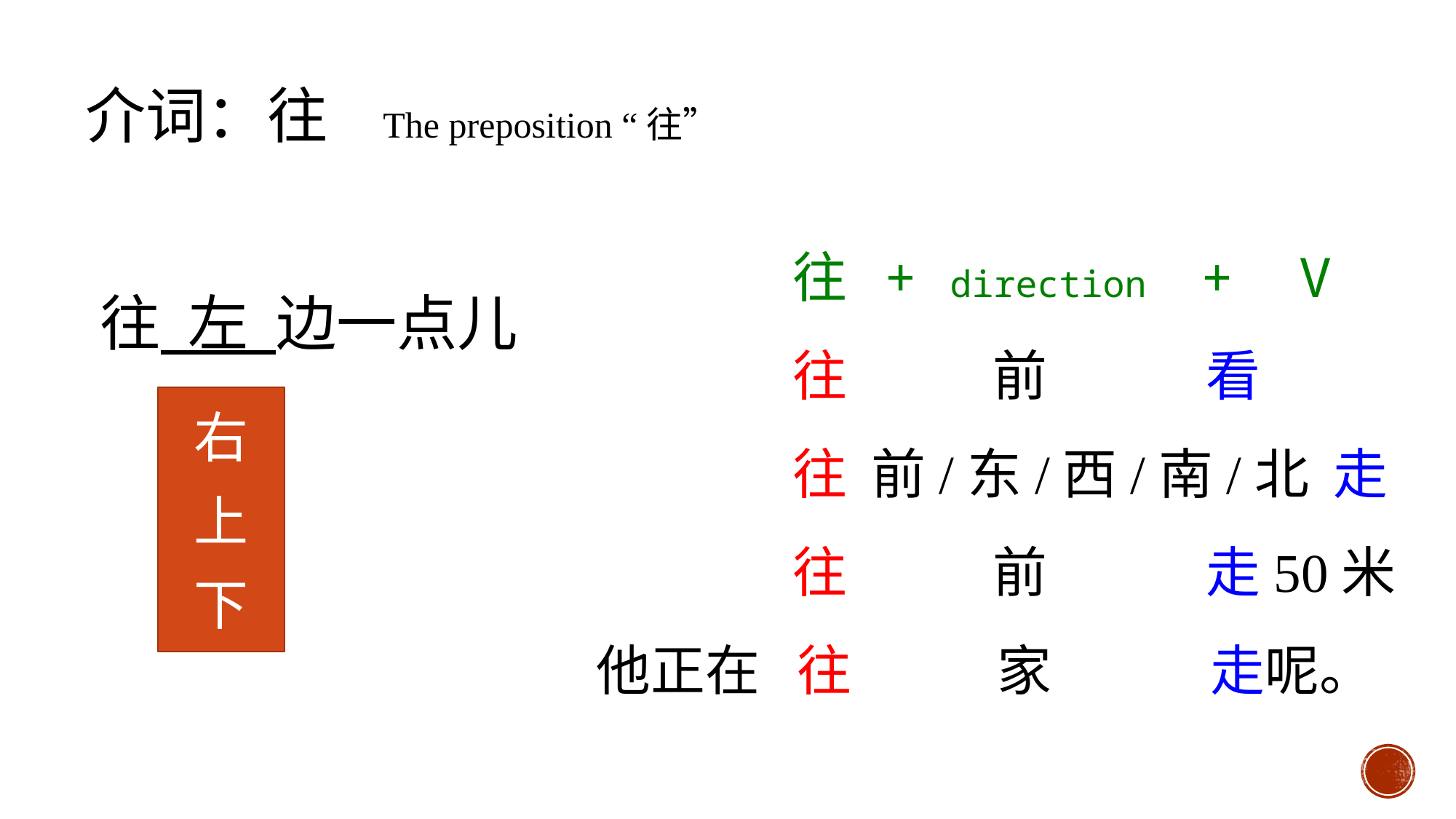

介词：往   The preposition “往”
               往  + direction  +  V
               往            前             看
               往  前/东/西/南/北  走
               往            前             走50米
他正在   往            家             走呢。
往  左  边一点儿
右
上
下